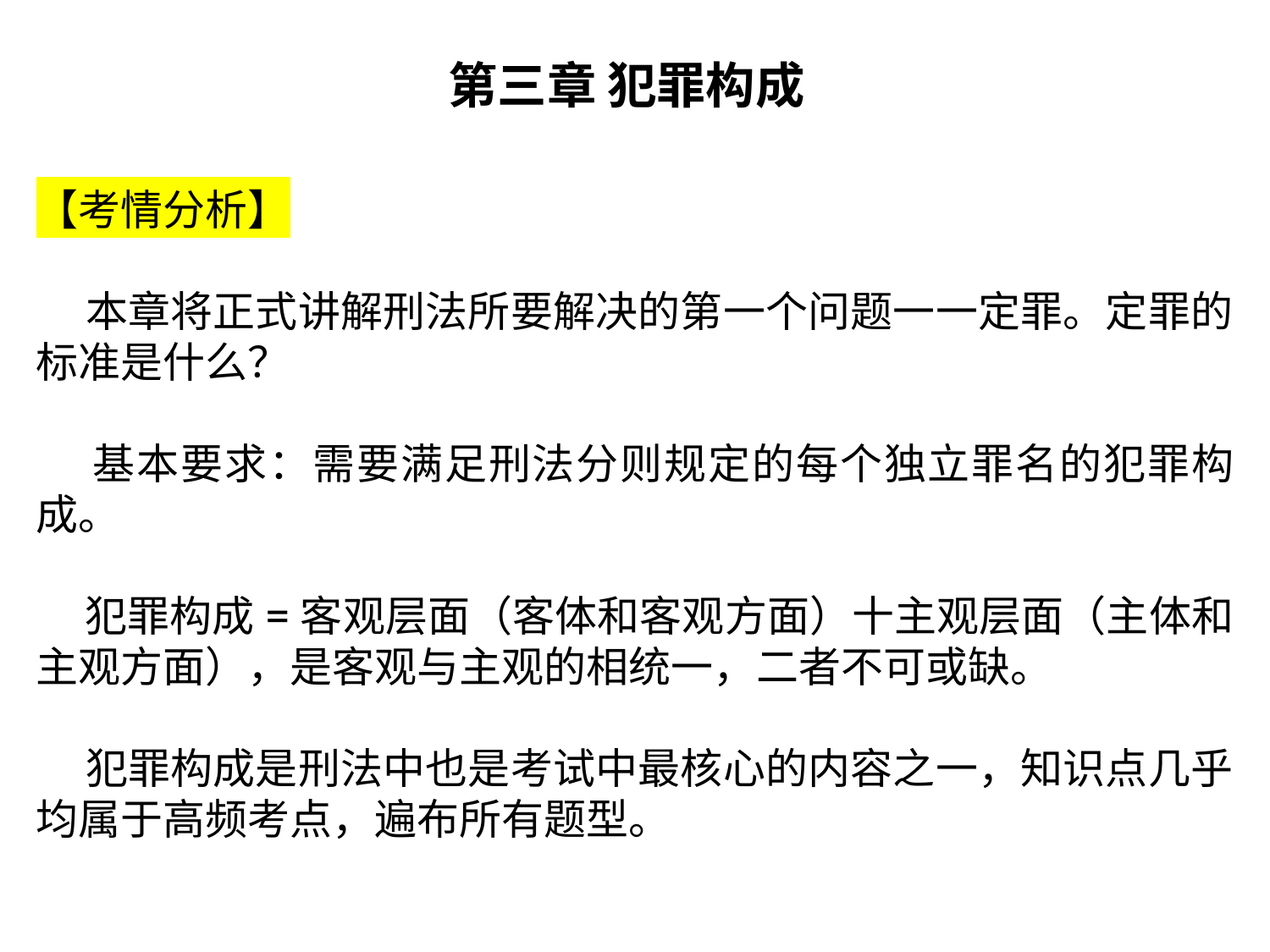

第三章 犯罪构成

【考情分析】

    本章将正式讲解刑法所要解决的第一个问题一一定罪。定罪的标准是什么？

    基本要求：需要满足刑法分则规定的每个独立罪名的犯罪构成。

    犯罪构成=客观层面（客体和客观方面）十主观层面（主体和主观方面），是客观与主观的相统一，二者不可或缺。

    犯罪构成是刑法中也是考试中最核心的内容之一，知识点几乎均属于高频考点，遍布所有题型。